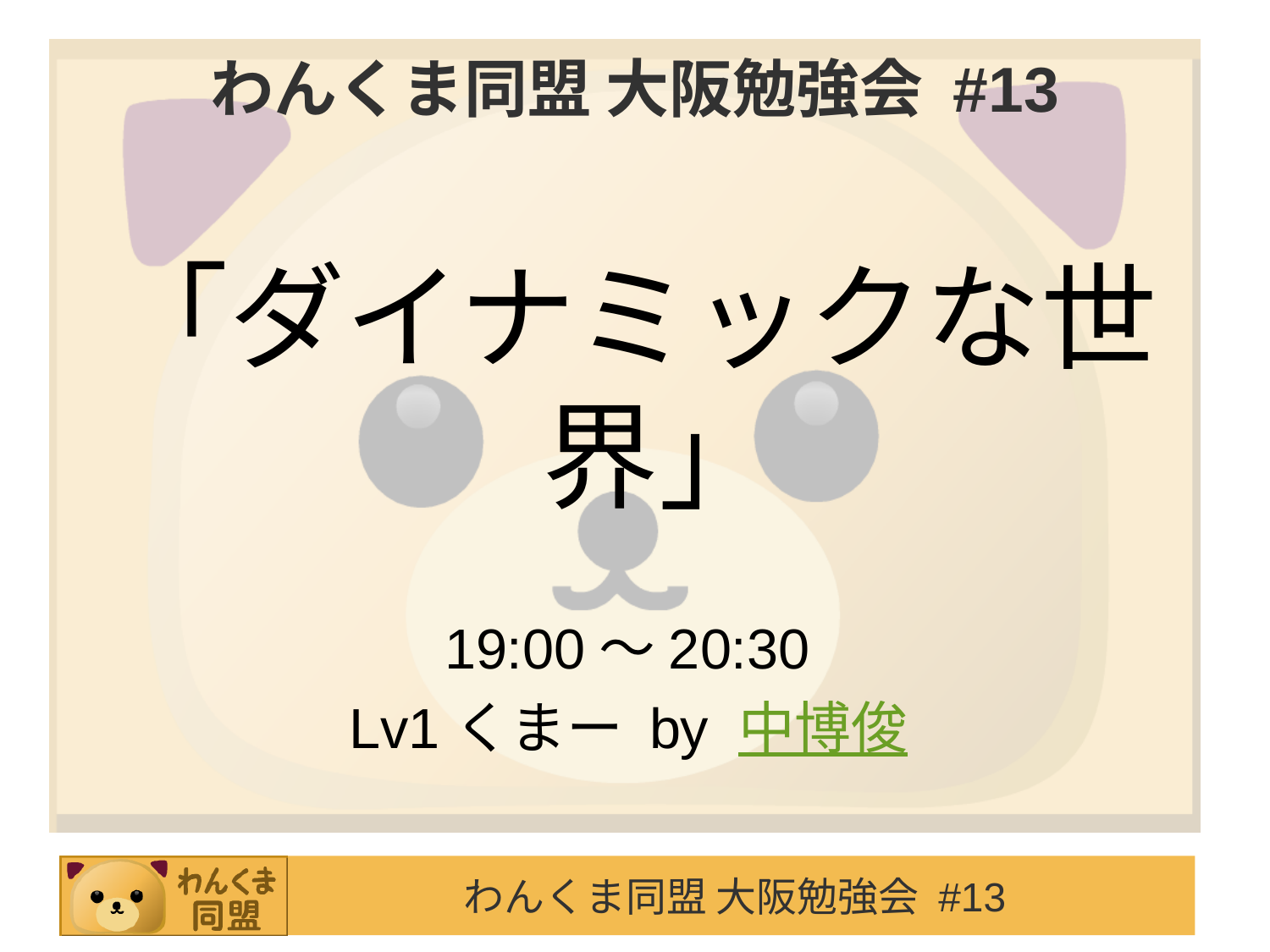

# わんくま同盟 大阪勉強会 #13

「ダイナミックな世界」

19:00～20:30
Lv1くまー by 中博俊